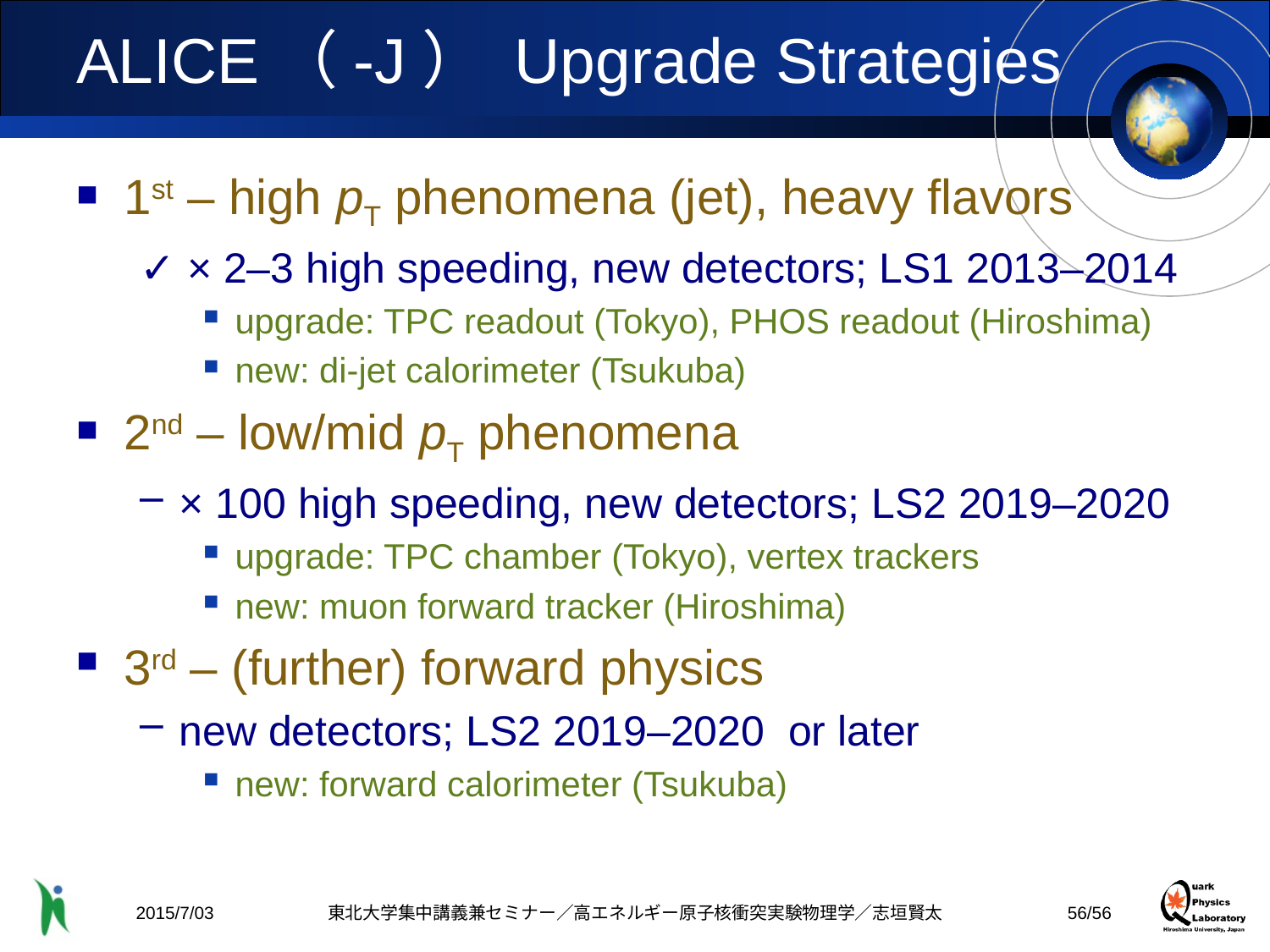

# ALICE（-J） Upgrade Strategies
1st – high pT phenomena (jet), heavy flavors
✓ × 2–3 high speeding, new detectors; LS1 2013–2014
upgrade: TPC readout (Tokyo), PHOS readout (Hiroshima)
new: di-jet calorimeter (Tsukuba)
2nd – low/mid pT phenomena
× 100 high speeding, new detectors; LS2 2019–2020
upgrade: TPC chamber (Tokyo), vertex trackers
new: muon forward tracker (Hiroshima)
3rd – (further) forward physics
new detectors; LS2 2019–2020  or later
new: forward calorimeter (Tsukuba)
2015/7/03
東北大学集中講義兼セミナー／高エネルギー原子核衝突実験物理学／志垣賢太
56/56